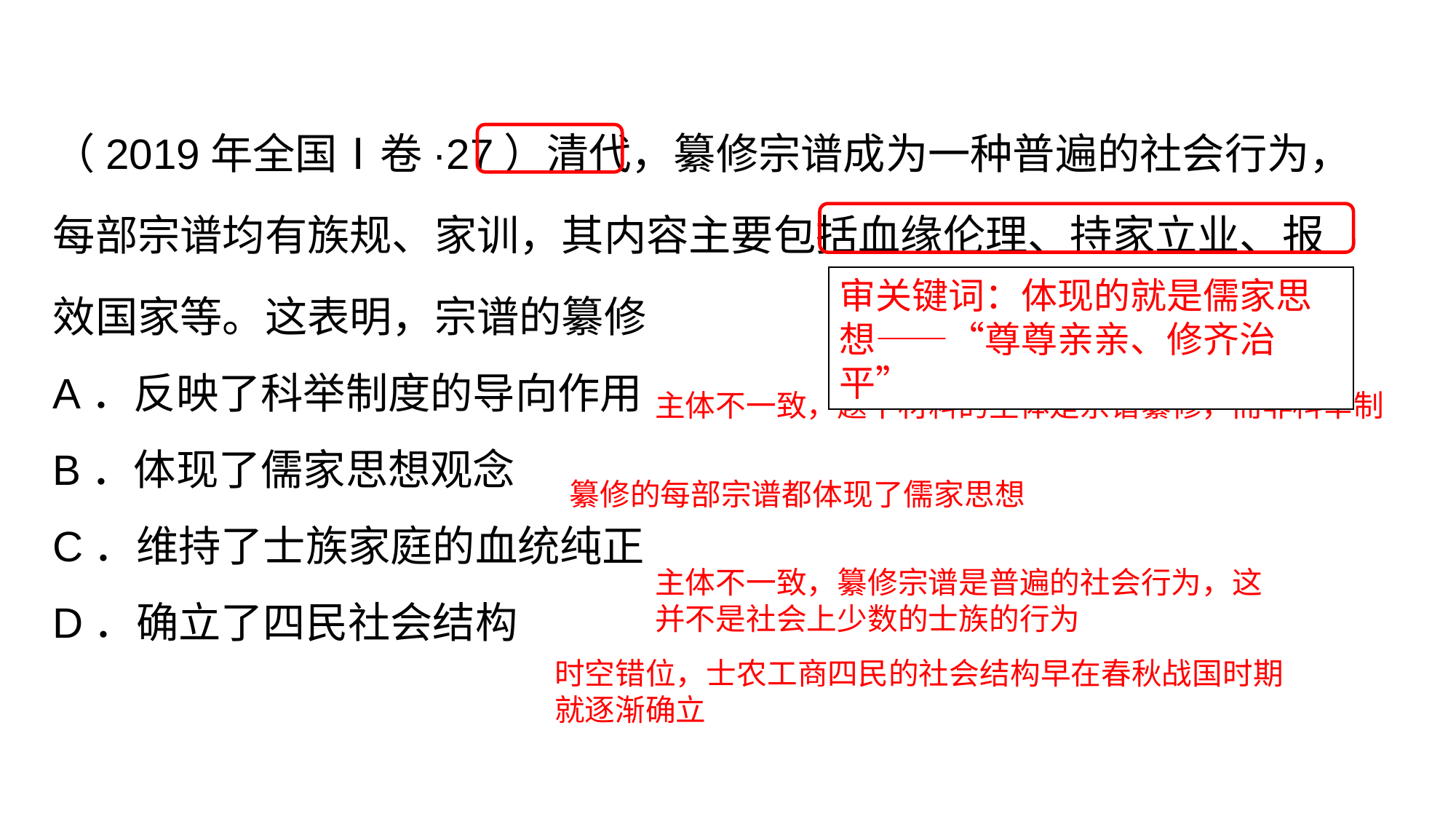

（2019年全国Ⅰ卷·27）清代，纂修宗谱成为一种普遍的社会行为，每部宗谱均有族规、家训，其内容主要包括血缘伦理、持家立业、报效国家等。这表明，宗谱的纂修
A．反映了科举制度的导向作用
B．体现了儒家思想观念
C．维持了士族家庭的血统纯正
D．确立了四民社会结构

审关键词：体现的就是儒家思想——“尊尊亲亲、修齐治平”
主体不一致，题干材料的主体是宗谱纂修，而非科举制
纂修的每部宗谱都体现了儒家思想
主体不一致，纂修宗谱是普遍的社会行为，这并不是社会上少数的士族的行为
时空错位，士农工商四民的社会结构早在春秋战国时期就逐渐确立